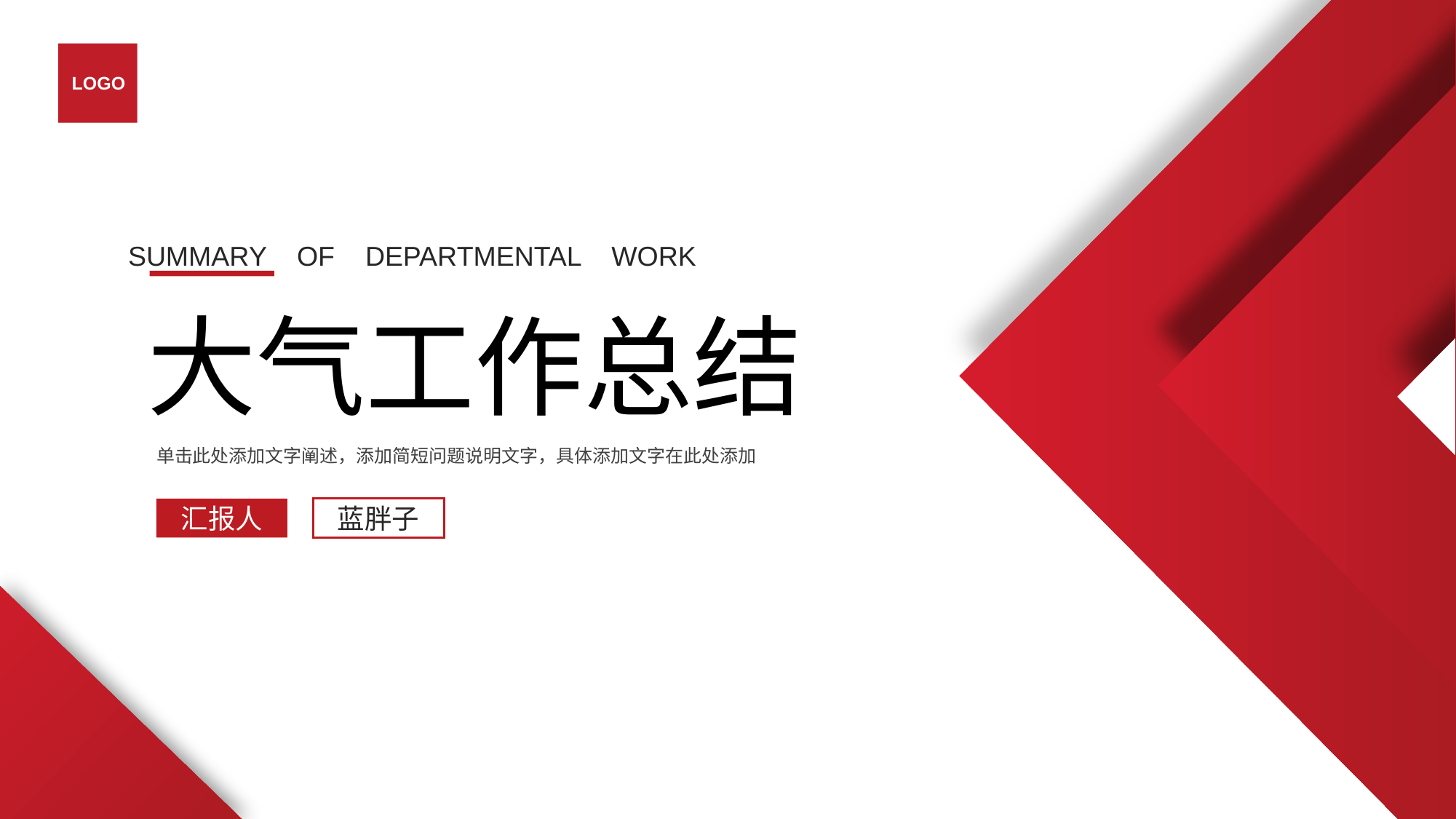

LOGO

SUMMARY    OF    DEPARTMENTAL    WORK

大气工作总结

单击此处添加文字阐述，添加简短问题说明文字，具体添加文字在此处添加
汇报人
蓝胖子